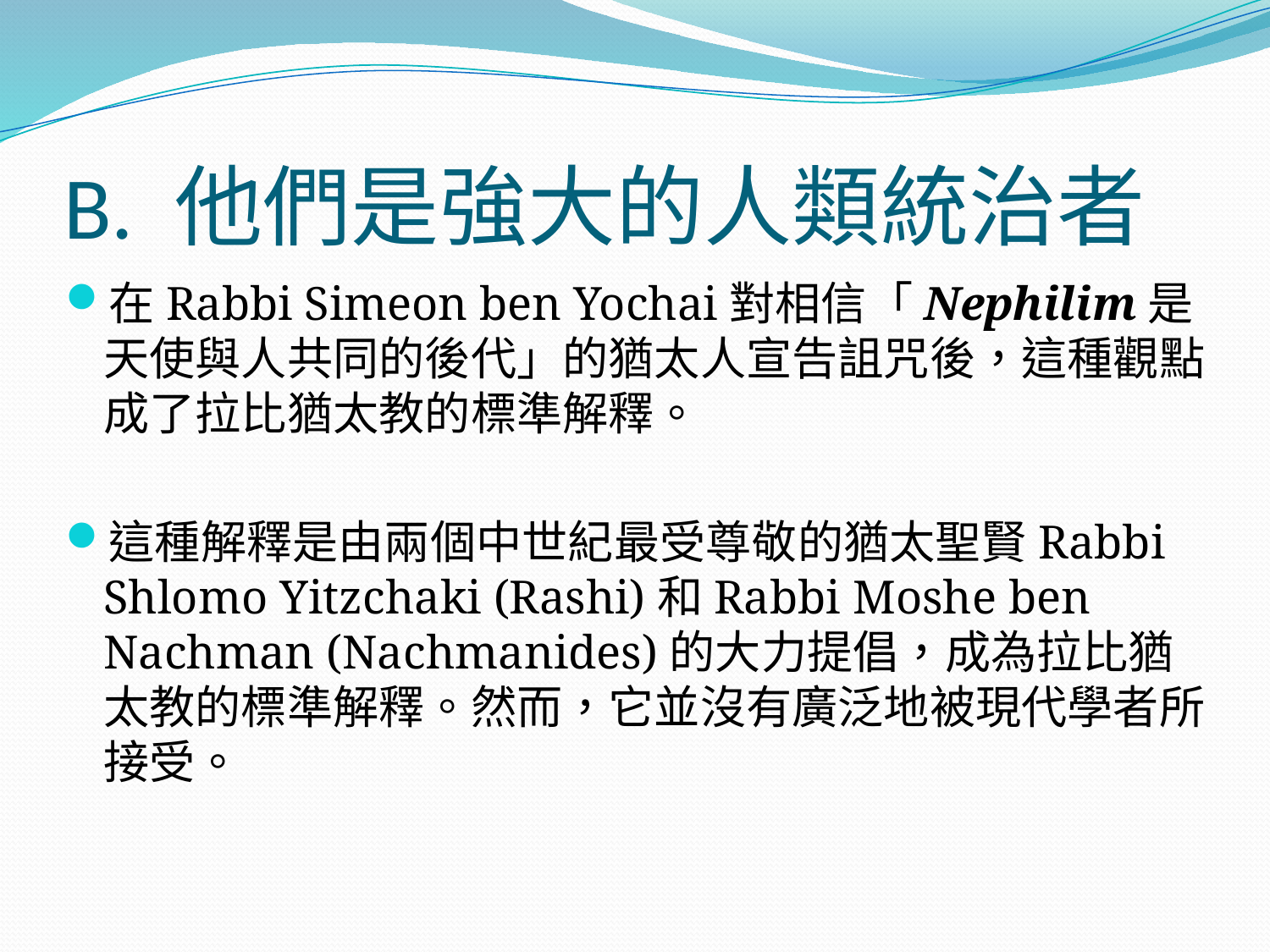

# B. 他們是強大的人類統治者
在Rabbi Simeon ben Yochai對相信「Nephilim是天使與人共同的後代」的猶太人宣告詛咒後，這種觀點成了拉比猶太教的標準解釋。

這種解釋是由兩個中世紀最受尊敬的猶太聖賢Rabbi Shlomo Yitzchaki (Rashi)和Rabbi Moshe ben Nachman (Nachmanides)的大力提倡，成為拉比猶太教的標準解釋。然而，它並沒有廣泛地被現代學者所接受。